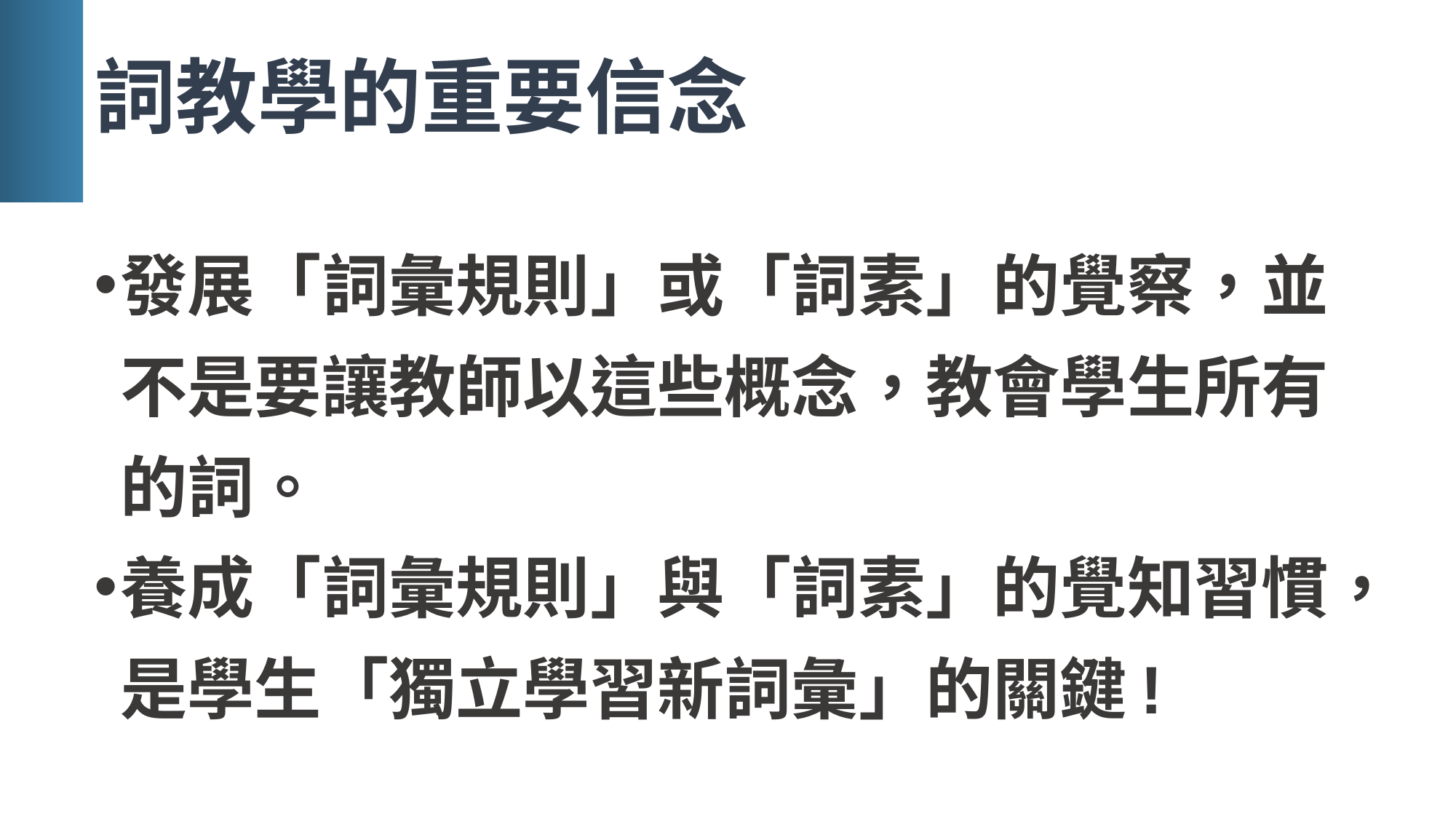

# 詞教學的重要信念
發展「詞彙規則」或「詞素」的覺察，並不是要讓教師以這些概念，教會學生所有的詞。
養成「詞彙規則」與「詞素」的覺知習慣，是學生「獨立學習新詞彙」的關鍵!